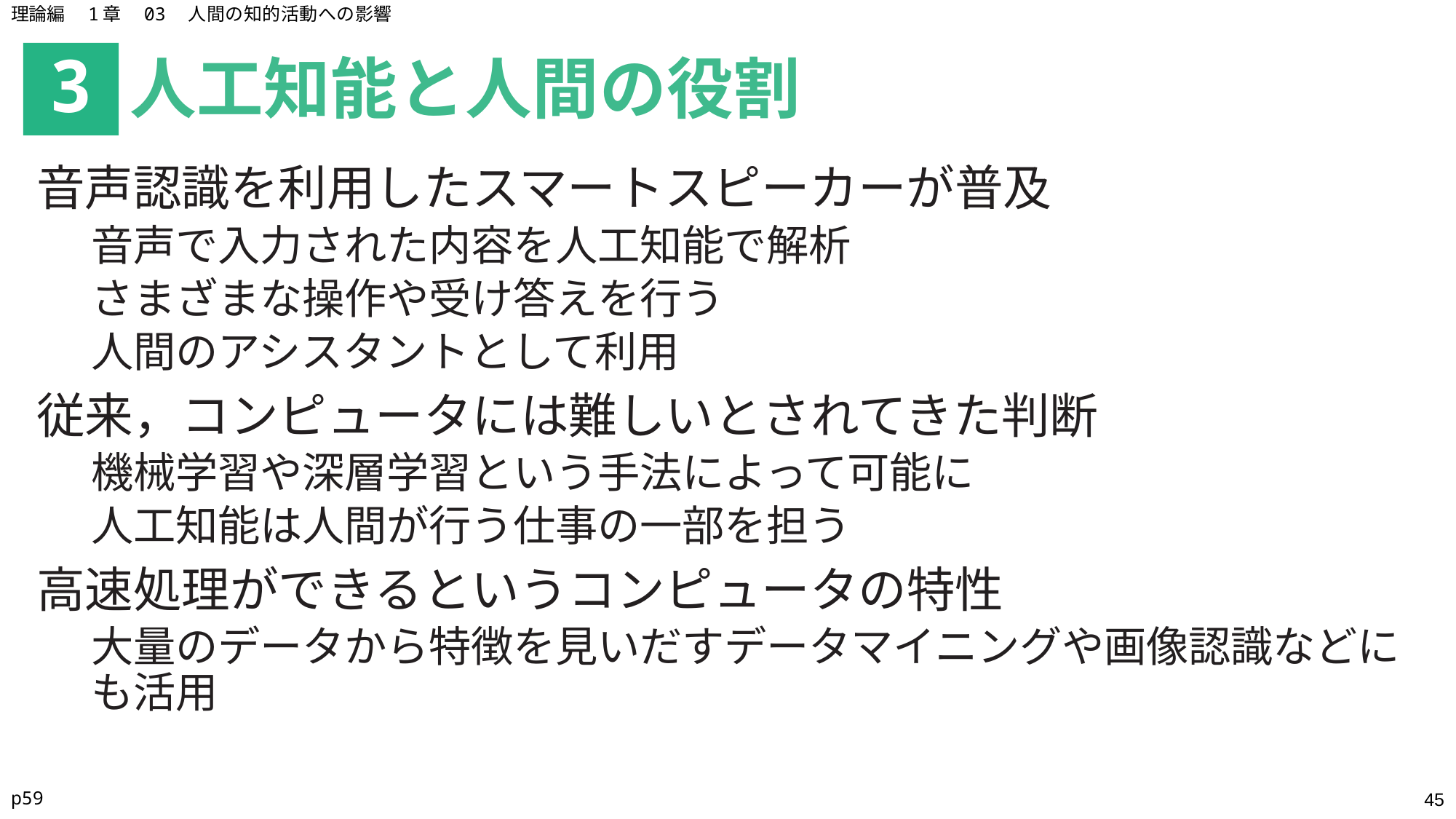

理論編　1章　03　人間の知的活動への影響
人工知能と人間の役割
3
音声認識を利用したスマートスピーカーが普及
音声で入力された内容を人工知能で解析
さまざまな操作や受け答えを行う
人間のアシスタントとして利用
従来，コンピュータには難しいとされてきた判断
機械学習や深層学習という手法によって可能に
人工知能は人間が行う仕事の一部を担う
高速処理ができるというコンピュータの特性
大量のデータから特徴を見いだすデータマイニングや画像認識などにも活用
p59
45